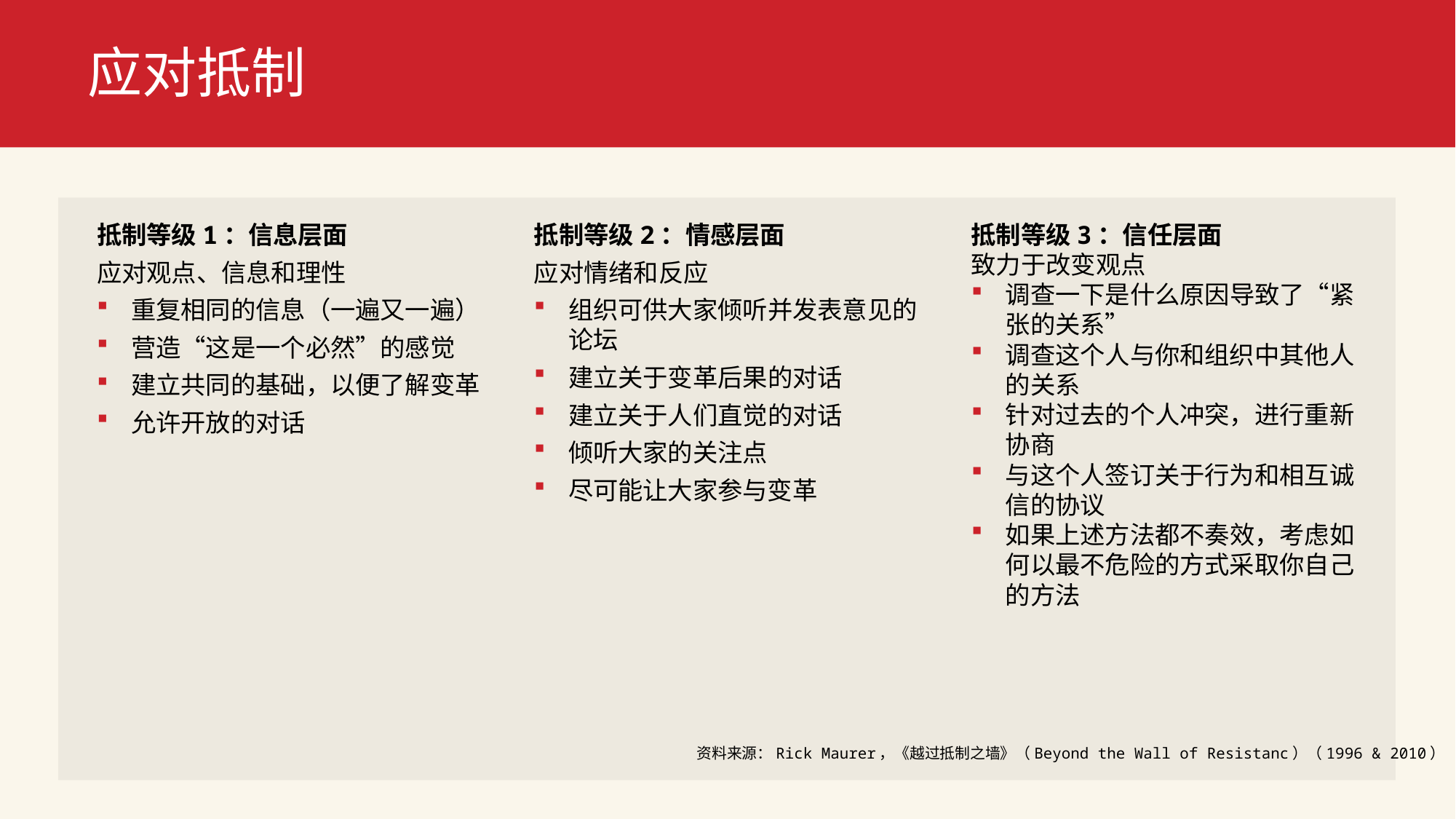

# 应对抵制

抵制等级1：信息层面
应对观点、信息和理性
重复相同的信息（一遍又一遍）
营造“这是一个必然”的感觉
建立共同的基础，以便了解变革
允许开放的对话

抵制等级2：情感层面
应对情绪和反应
组织可供大家倾听并发表意见的论坛
建立关于变革后果的对话
建立关于人们直觉的对话
倾听大家的关注点
尽可能让大家参与变革

抵制等级3：信任层面
致力于改变观点
调查一下是什么原因导致了“紧张的关系”
调查这个人与你和组织中其他人的关系
针对过去的个人冲突，进行重新协商
与这个人签订关于行为和相互诚信的协议
如果上述方法都不奏效，考虑如何以最不危险的方式采取你自己的方法
资料来源：Rick Maurer，《越过抵制之墙》（Beyond the Wall of Resistanc）（1996 & 2010）